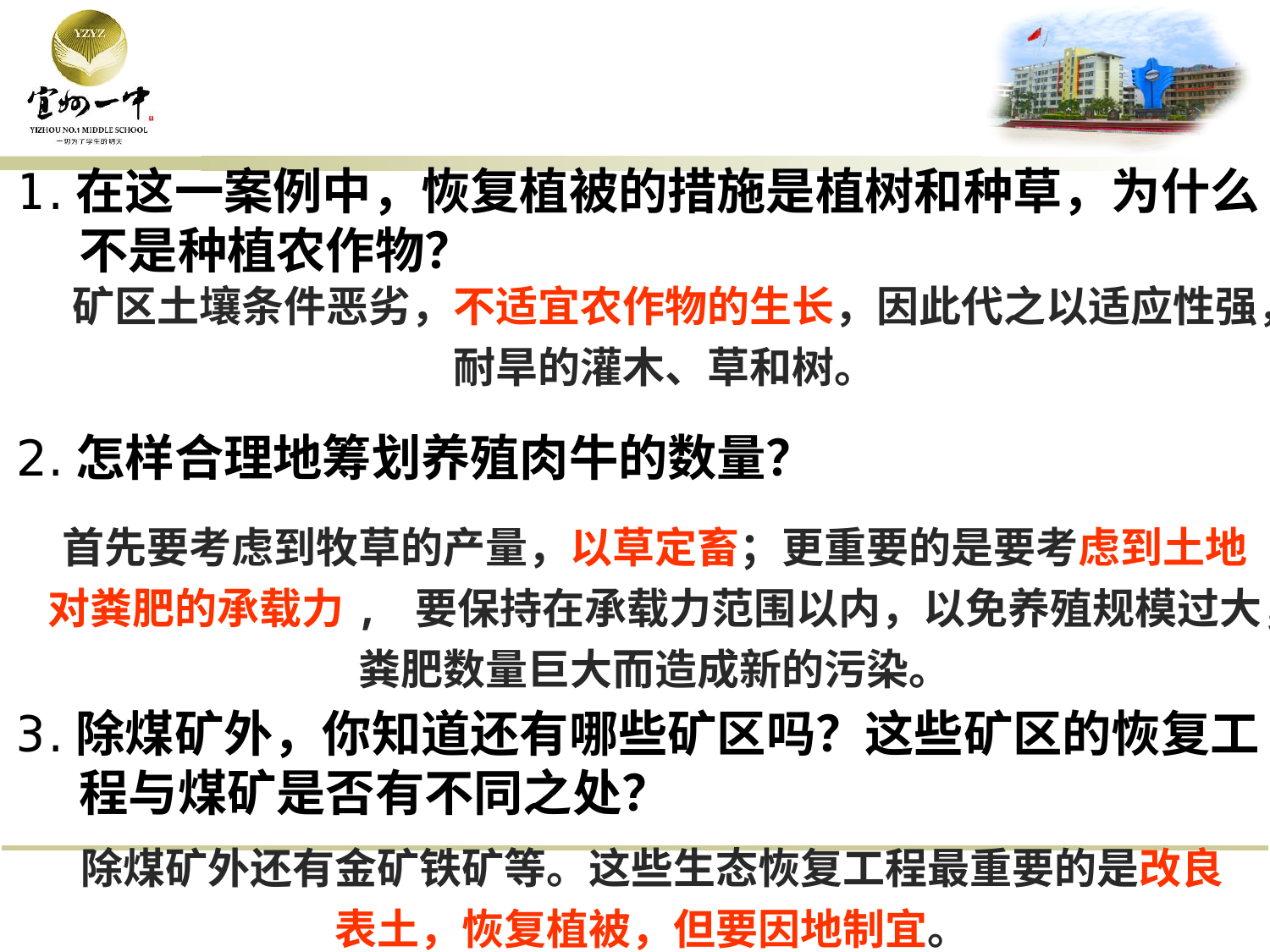

1.在这一案例中，恢复植被的措施是植树和种草，为什么不是种植农作物？

2.怎样合理地筹划养殖肉牛的数量？

3.除煤矿外，你知道还有哪些矿区吗？这些矿区的恢复工程与煤矿是否有不同之处？
矿区土壤条件恶劣，不适宜农作物的生长，因此代之以适应性强，耐旱的灌木、草和树。
首先要考虑到牧草的产量，以草定畜；更重要的是要考虑到土地对粪肥的承载力, 要保持在承载力范围以内，以免养殖规模过大，粪肥数量巨大而造成新的污染。
除煤矿外还有金矿铁矿等。这些生态恢复工程最重要的是改良表土，恢复植被，但要因地制宜。